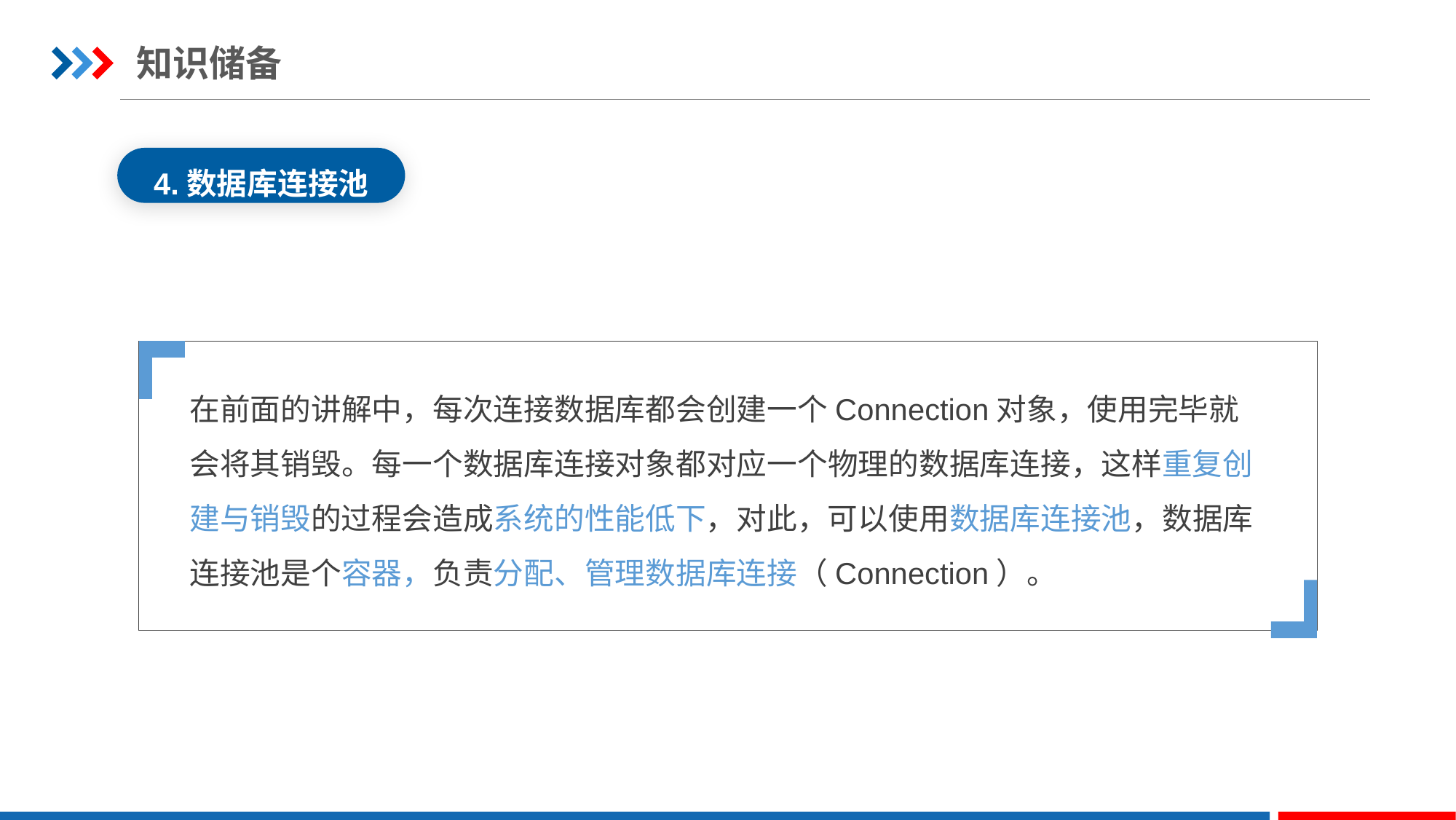

知识储备
4.数据库连接池

在前面的讲解中，每次连接数据库都会创建一个Connection对象，使用完毕就会将其销毁。每一个数据库连接对象都对应一个物理的数据库连接，这样重复创建与销毁的过程会造成系统的性能低下，对此，可以使用数据库连接池，数据库连接池是个容器，负责分配、管理数据库连接（Connection）。